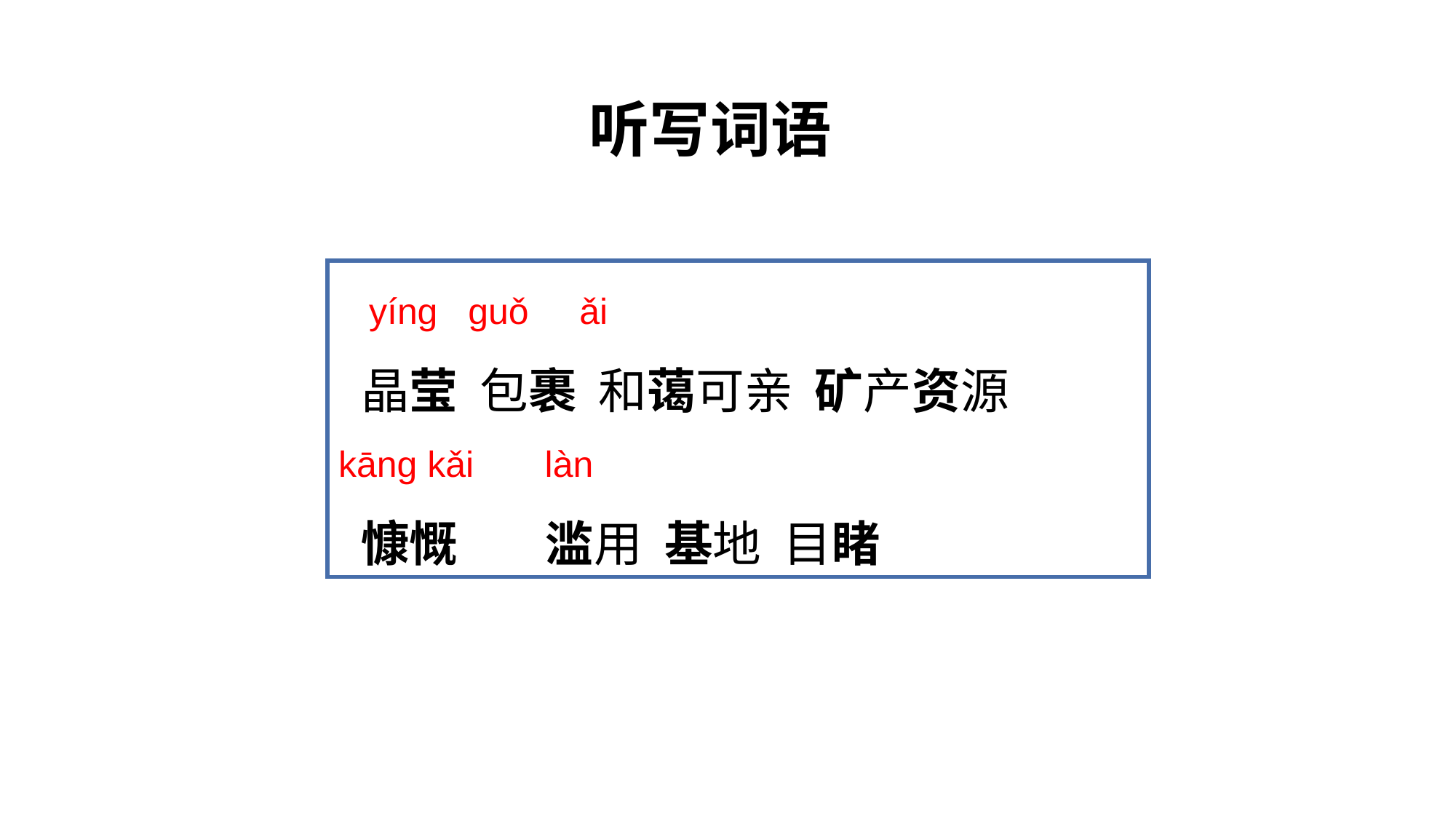

听写词语
   yínɡ   ɡuǒ     ǎi
 晶莹  包裹  和蔼可亲  矿产资源
kānɡ kǎi       làn
 慷慨        滥用  基地  目睹